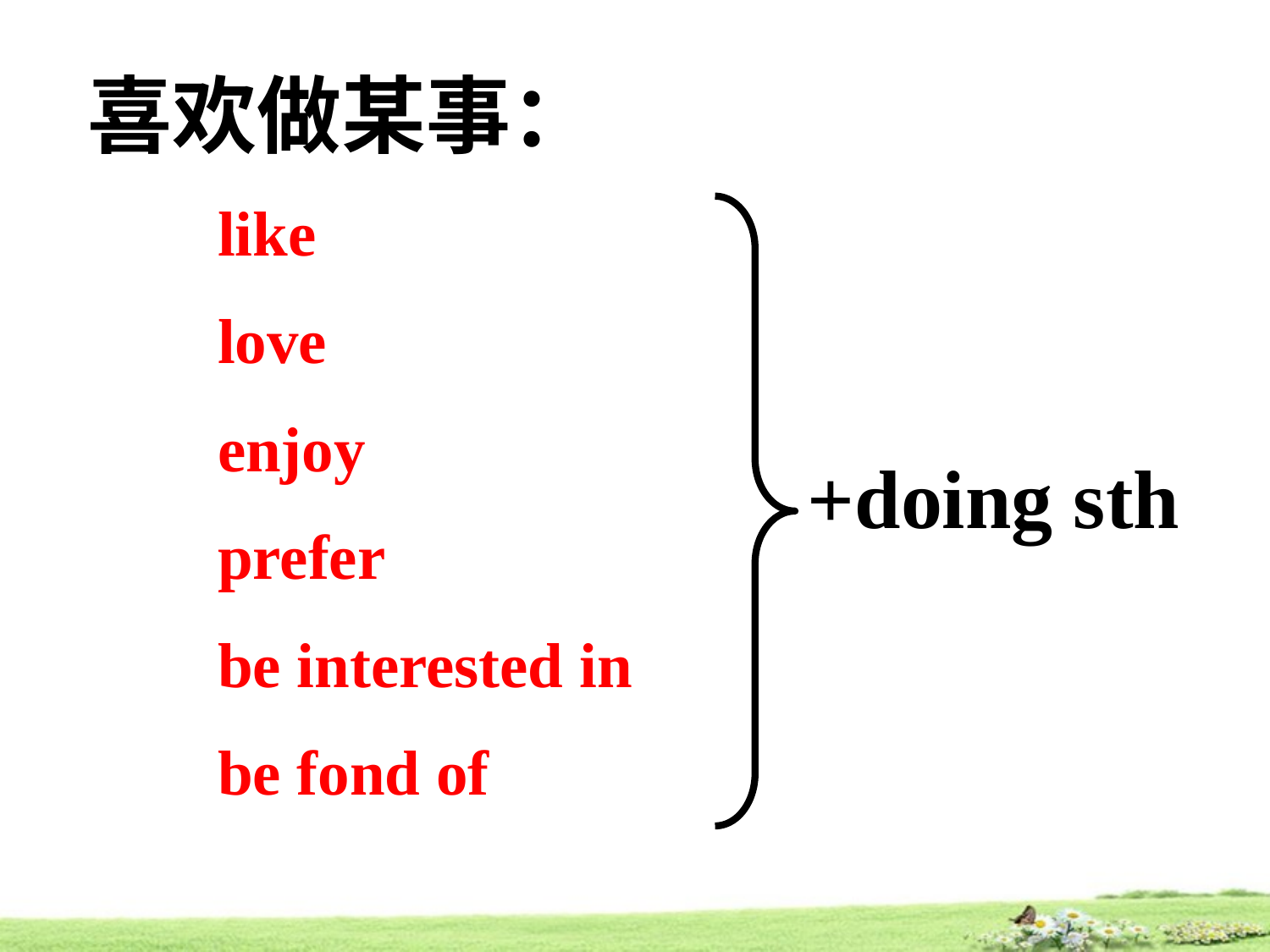

喜欢做某事：
like
love
enjoy
prefer
be interested in
be fond of

+doing sth